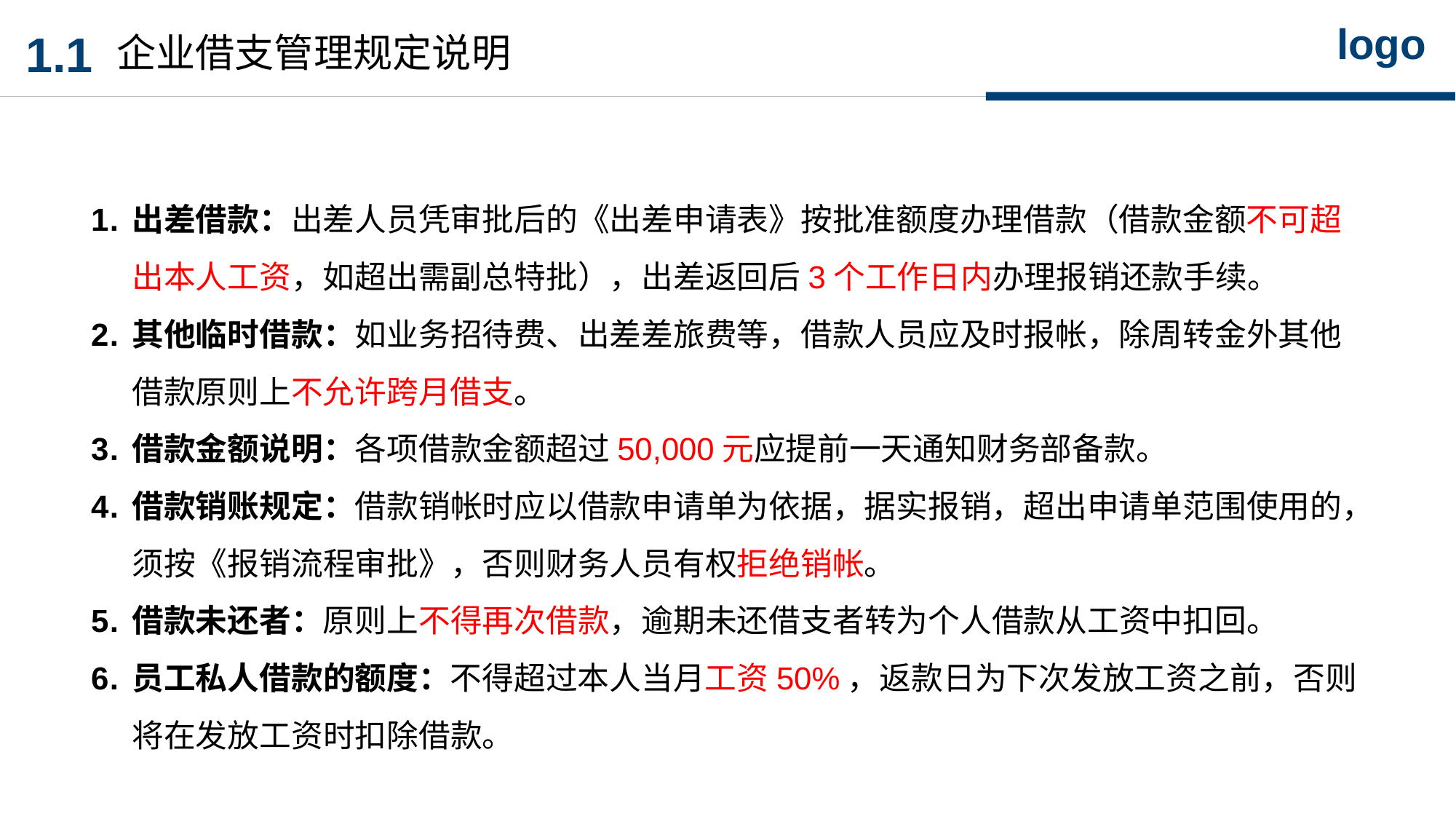

logo
1.1
企业借支管理规定说明

出差借款：出差人员凭审批后的《出差申请表》按批准额度办理借款（借款金额不可超出本人工资，如超出需副总特批），出差返回后3个工作日内办理报销还款手续。
其他临时借款：如业务招待费、出差差旅费等，借款人员应及时报帐，除周转金外其他借款原则上不允许跨月借支。
借款金额说明：各项借款金额超过50,000元应提前一天通知财务部备款。
借款销账规定：借款销帐时应以借款申请单为依据，据实报销，超出申请单范围使用的，须按《报销流程审批》，否则财务人员有权拒绝销帐。
借款未还者：原则上不得再次借款，逾期未还借支者转为个人借款从工资中扣回。
员工私人借款的额度：不得超过本人当月工资50%，返款日为下次发放工资之前，否则将在发放工资时扣除借款。